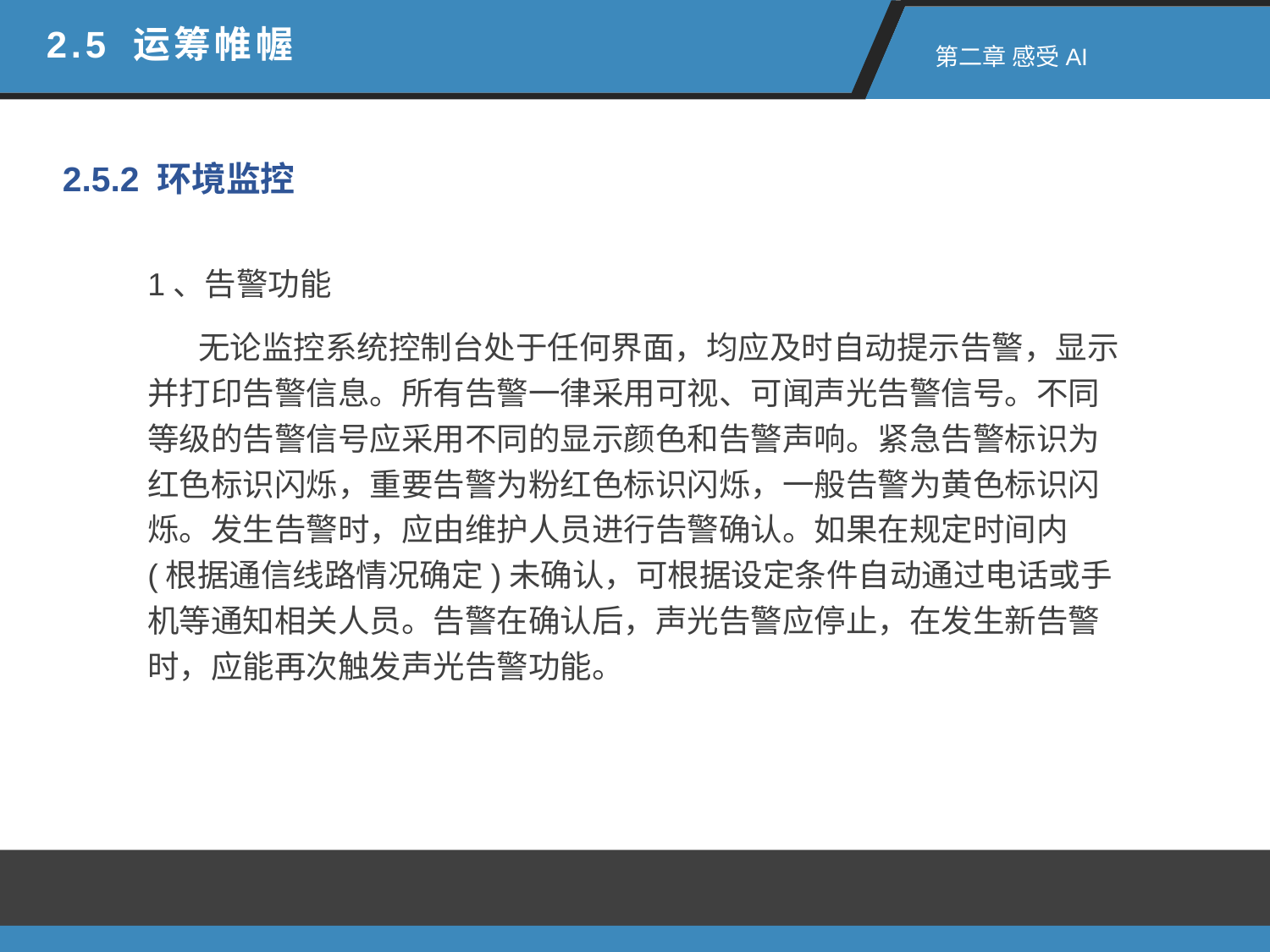

2.5 运筹帷幄
  第二章 感受AI
2.5.2 环境监控

1、告警功能
      无论监控系统控制台处于任何界面，均应及时自动提示告警，显示并打印告警信息。所有告警一律采用可视、可闻声光告警信号。不同等级的告警信号应采用不同的显示颜色和告警声响。紧急告警标识为红色标识闪烁，重要告警为粉红色标识闪烁，一般告警为黄色标识闪烁。发生告警时，应由维护人员进行告警确认。如果在规定时间内(根据通信线路情况确定)未确认，可根据设定条件自动通过电话或手机等通知相关人员。告警在确认后，声光告警应停止，在发生新告警时，应能再次触发声光告警功能。